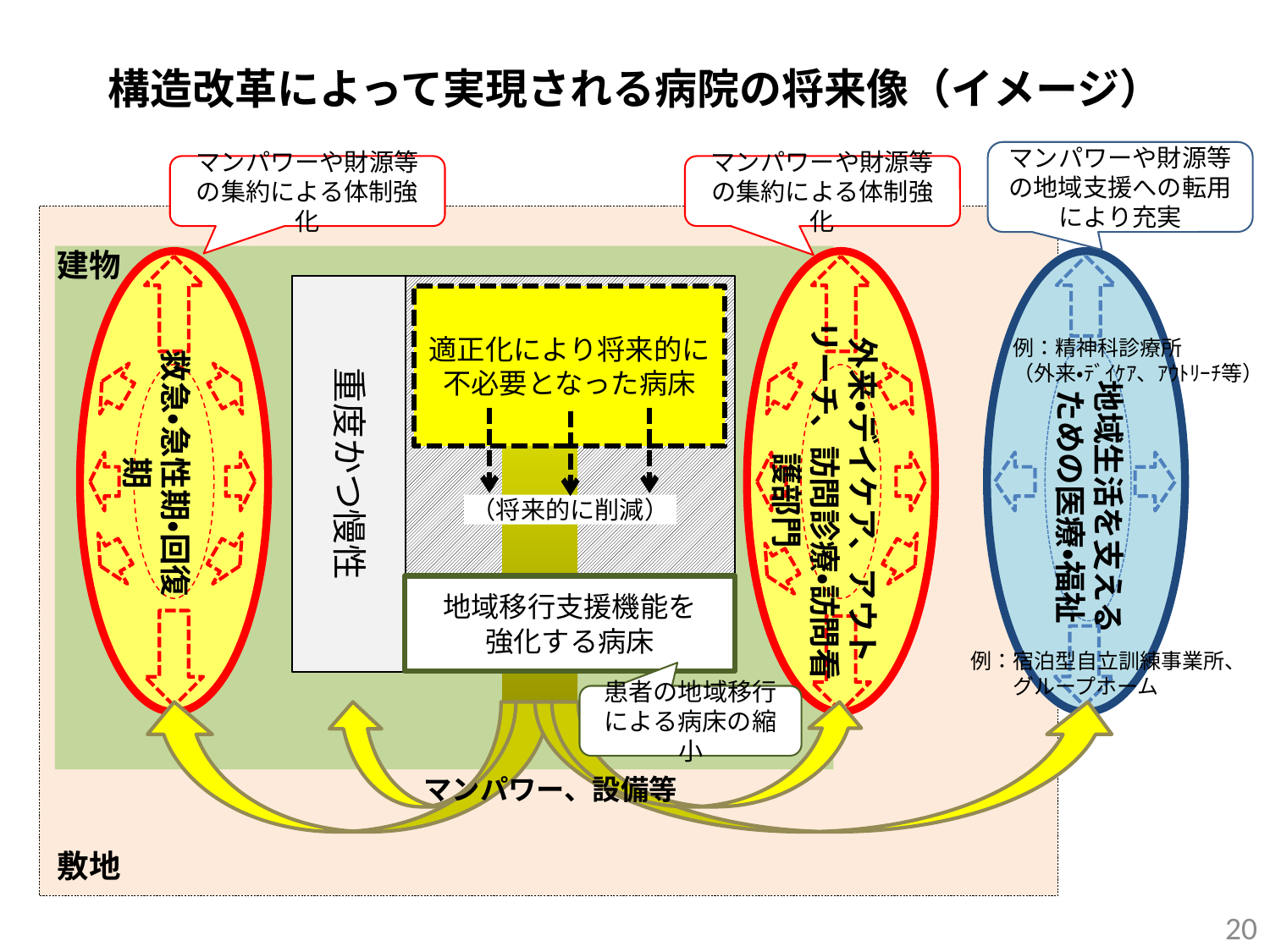

構造改革によって実現される病院の将来像（イメージ）
マンパワーや財源等の地域支援への転用により充実
マンパワーや財源等の集約による体制強化
マンパワーや財源等の集約による体制強化

建物

重度かつ慢性

適正化により将来的に不必要となった病床
外来・デイケア、アウトリーチ、訪問診療・訪問看護部門
救急・急性期・回復期
例：精神科診療所
（外来・ﾃﾞｲｹｱ、ｱｳﾄﾘｰﾁ等）

地域生活を支えるための医療・福祉

（将来的に削減）

地域移行支援機能を
強化する病床

例：宿泊型自立訓練事業所、
　　グループホーム
患者の地域移行による病床の縮小

マンパワー、設備等
敷地
20